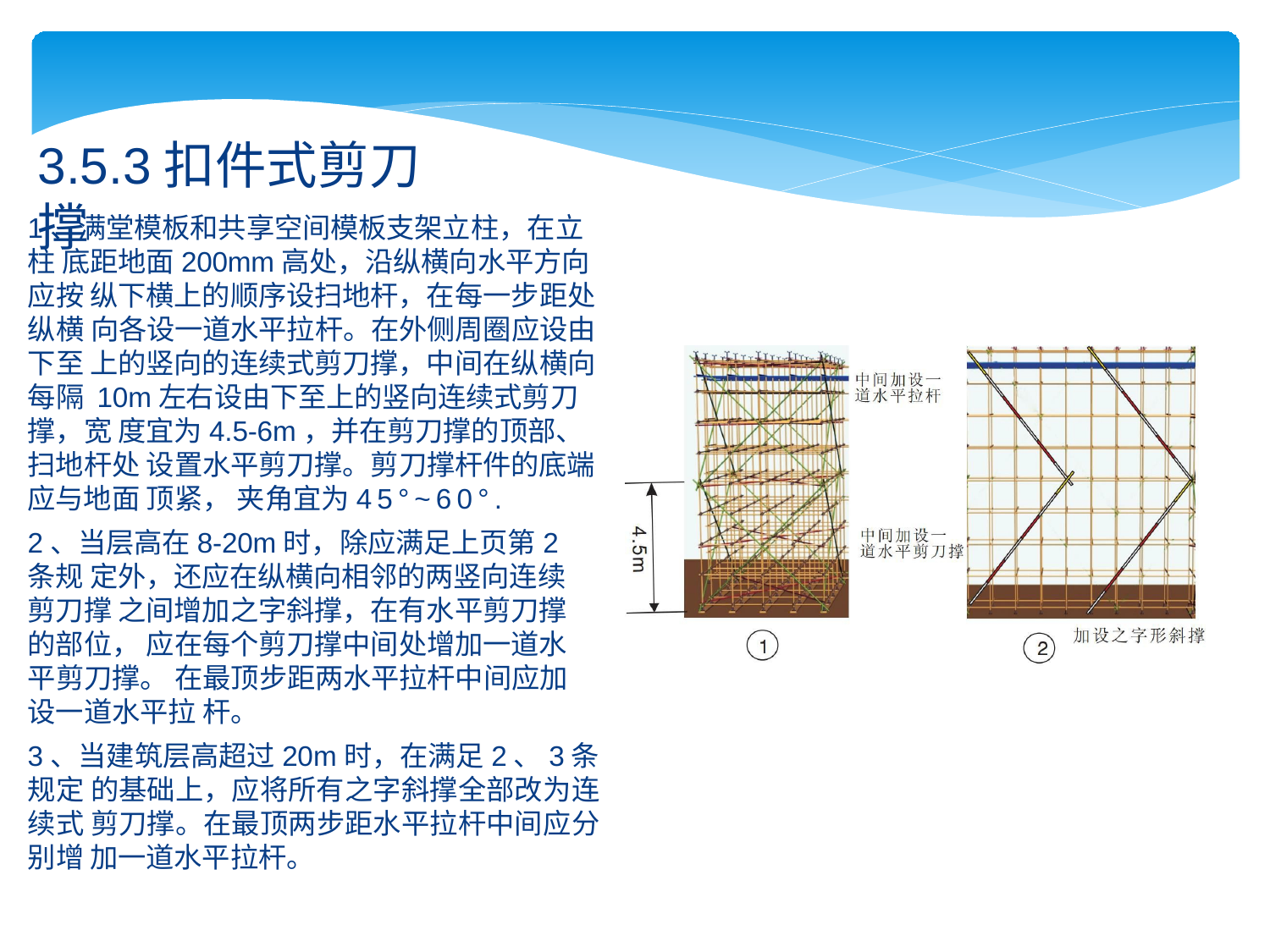

# 3.5.3扣件式剪刀撑
1、满堂模板和共享空间模板支架立柱，在立柱 底距地面200mm高处，沿纵横向水平方向应按 纵下横上的顺序设扫地杆，在每一步距处纵横 向各设一道水平拉杆。在外侧周圈应设由下至 上的竖向的连续式剪刀撑，中间在纵横向每隔 10m左右设由下至上的竖向连续式剪刀撑，宽 度宜为4.5-6m，并在剪刀撑的顶部、扫地杆处 设置水平剪刀撑。剪刀撑杆件的底端应与地面 顶紧， 夹角宜为45°~60°.
2、当层高在8-20m时，除应满足上页第2条规 定外，还应在纵横向相邻的两竖向连续剪刀撑 之间增加之字斜撑，在有水平剪刀撑的部位， 应在每个剪刀撑中间处增加一道水平剪刀撑。 在最顶步距两水平拉杆中间应加设一道水平拉 杆。
3、当建筑层高超过20m时，在满足2、3条规定 的基础上，应将所有之字斜撑全部改为连续式 剪刀撑。在最顶两步距水平拉杆中间应分别增 加一道水平拉杆。